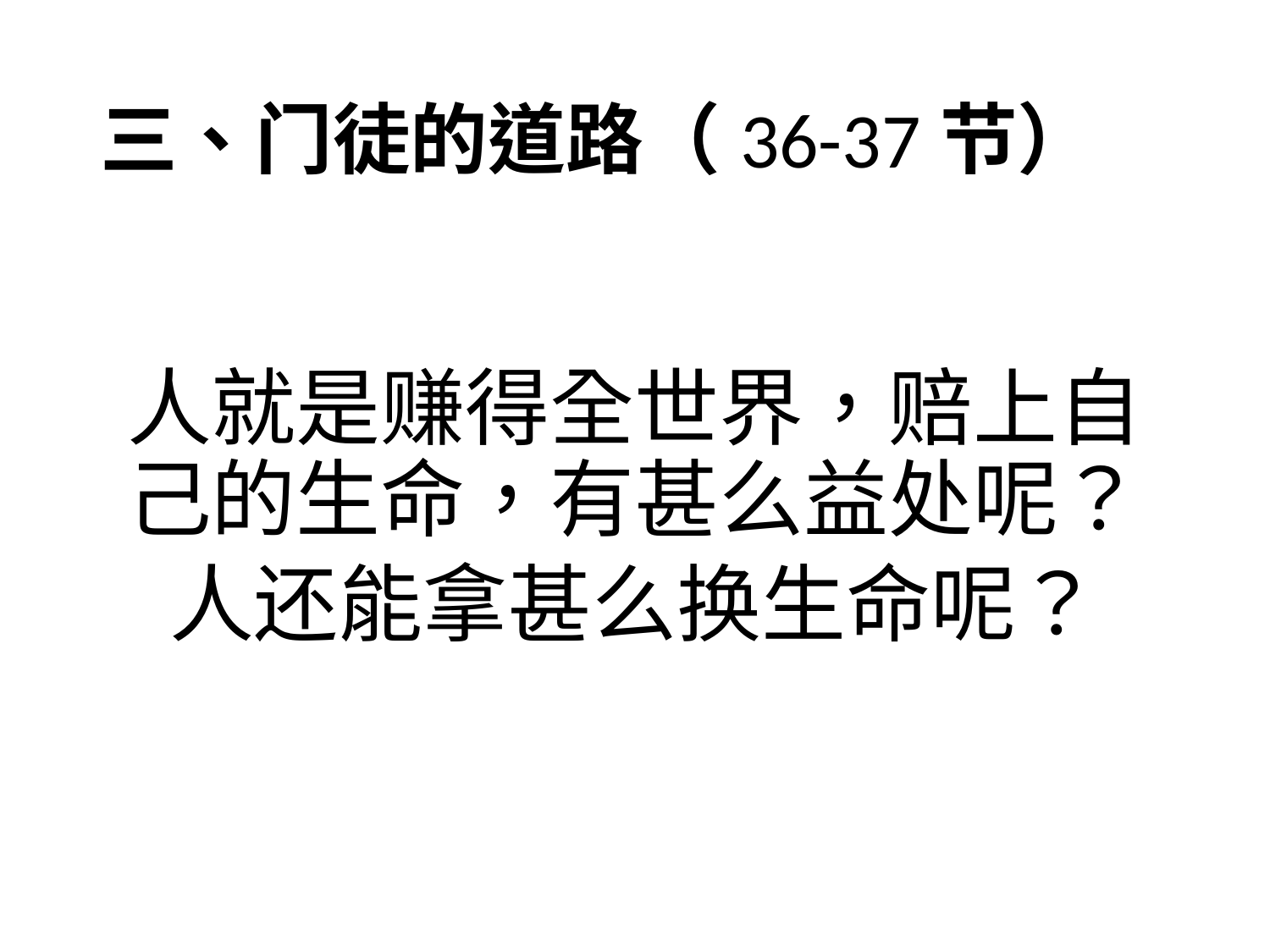

# 三、门徒的道路（36-37节）

人就是赚得全世界，赔上自己的生命，有甚么益处呢？
人还能拿甚么换生命呢？